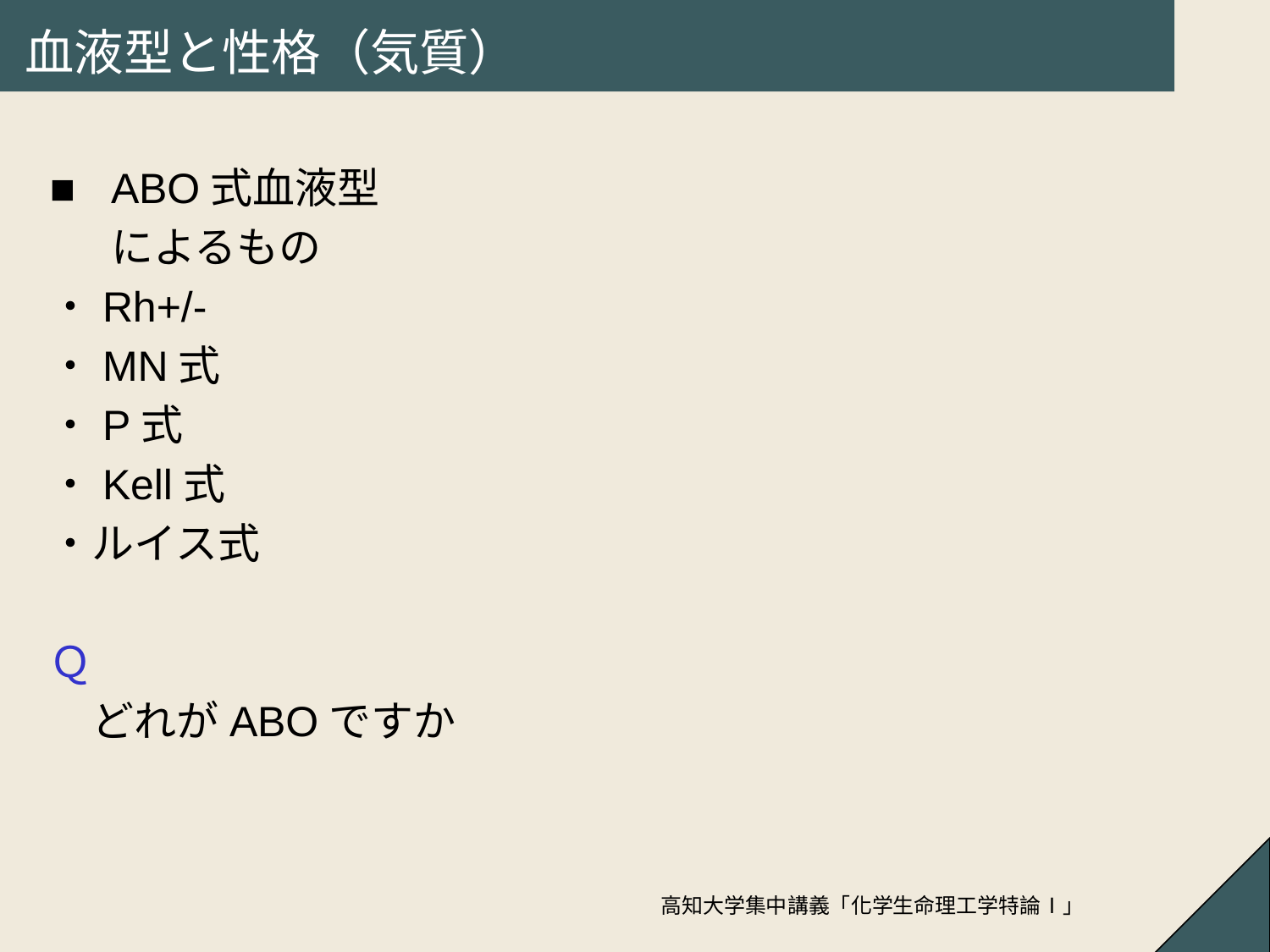

# 血液型と性格（気質）
■	ABO式血液型
	によるもの
・Rh+/-
・MN式
・P式
・Kell式
・ルイス式

Ｑ
　どれがABOですか